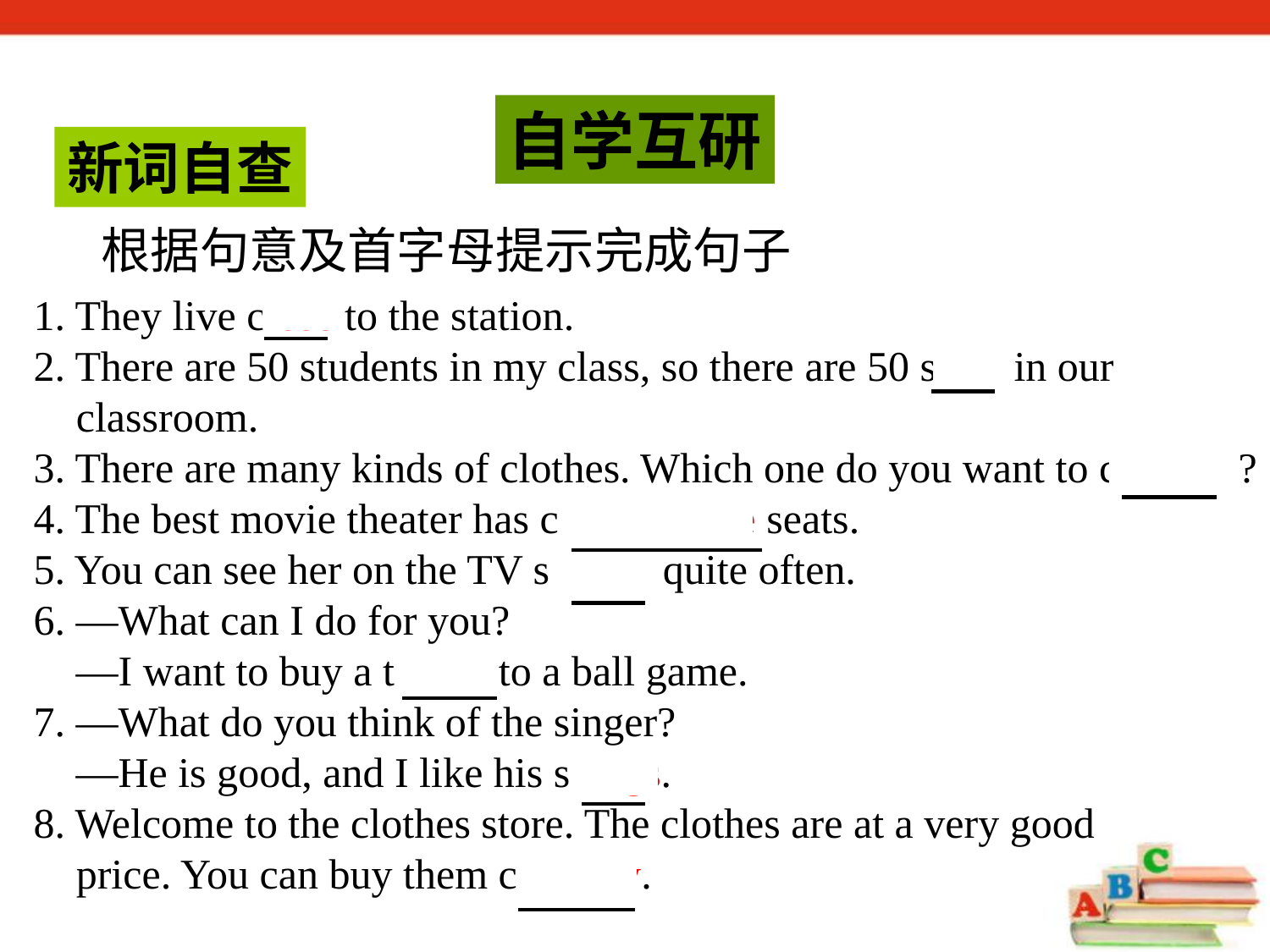

自学互研
新词自查
根据句意及首字母提示完成句子
1. They live close to the station.
2. There are 50 students in my class, so there are 50 seats in our
    classroom.
3. There are many kinds of clothes. Which one do you want to c hoose ?
4. The best movie theater has c omfortable seats.
5. You can see her on the TV s creen quite often.
6. —What can I do for you?
    —I want to buy a t icket to a ball game.
7. —What do you think of the singer?
    —He is good, and I like his s ongs.
8. Welcome to the clothes store. The clothes are at a very good
    price. You can buy them c heaply.